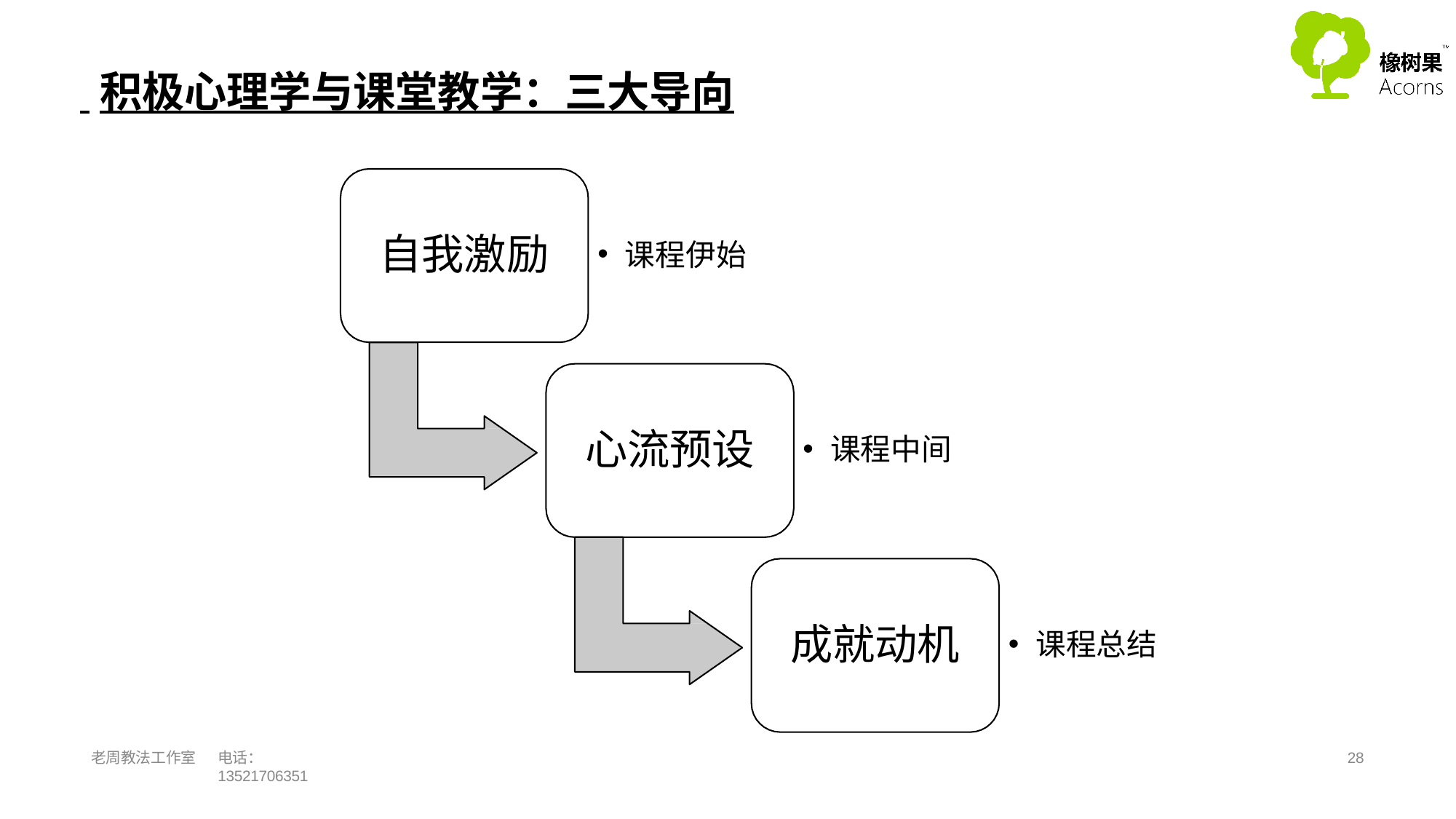

# 积极心理学与课堂教学：三大导向

自我激励
课程伊始

心流预设
课程中间

成就动机
课程总结
老周教法工作室
电话：13521706351
28